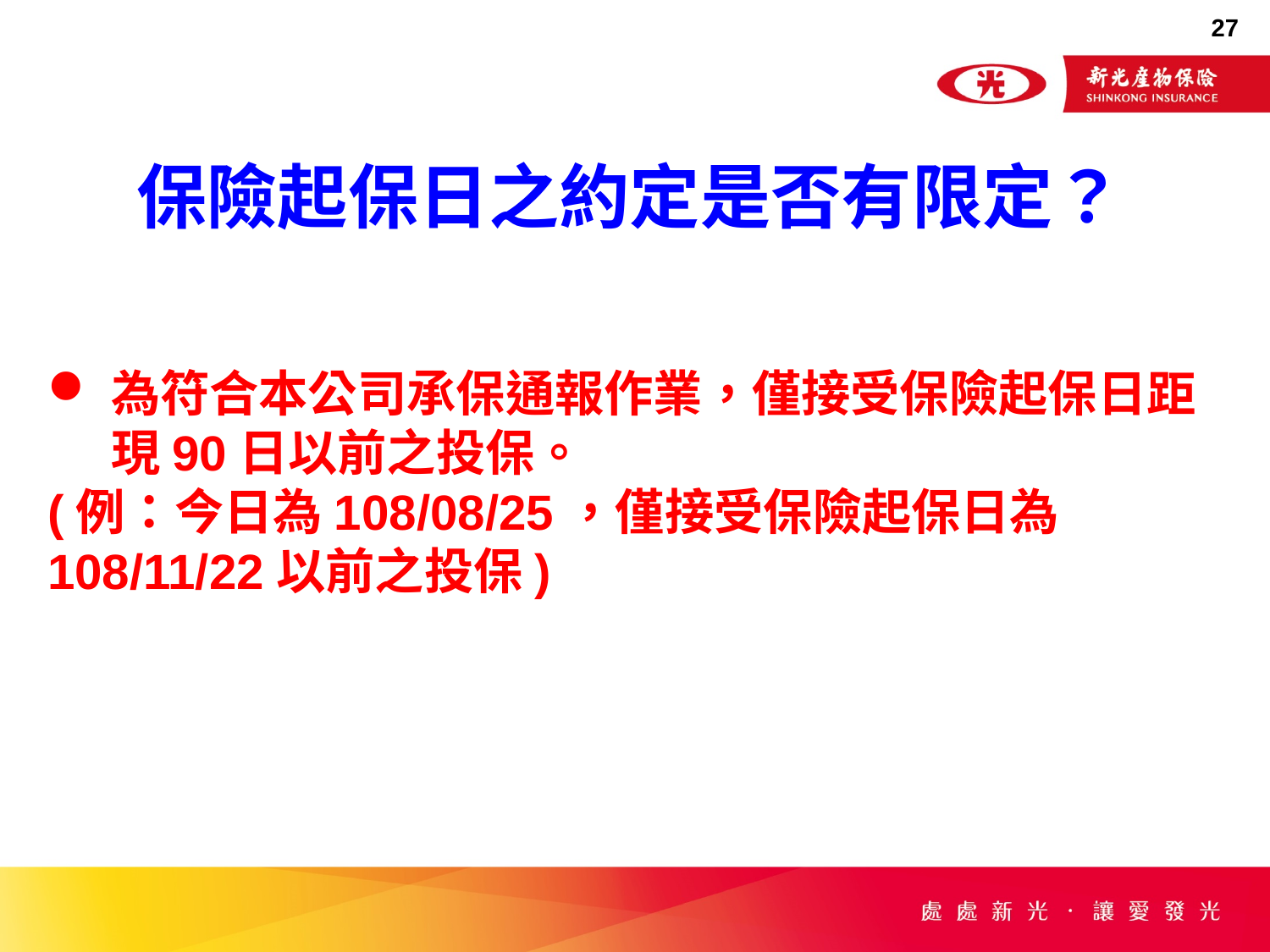

保險起保日之約定是否有限定？
為符合本公司承保通報作業，僅接受保險起保日距現90日以前之投保。
(例：今日為108/08/25，僅接受保險起保日為108/11/22以前之投保)